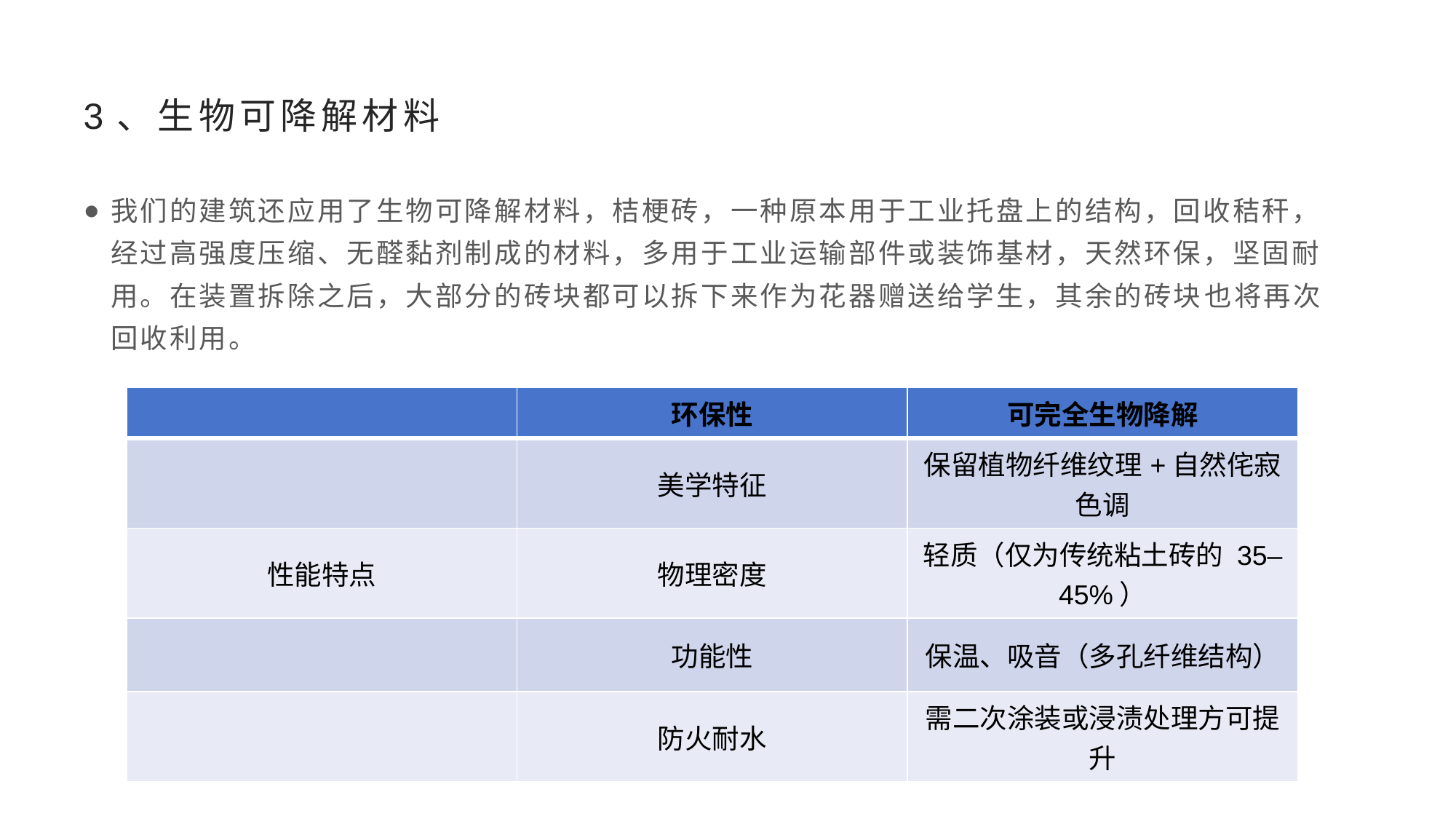

# 3、生物可降解材料
我们的建筑还应用了生物可降解材料，桔梗砖，一种原本用于工业托盘上的结构，回收秸秆，经过高强度压缩、无醛黏剂制成的材料，多用于工业运输部件或装饰基材，天然环保，坚固耐用。在装置拆除之后，大部分的砖块都可以拆下来作为花器赠送给学生，其余的砖块也将再次回收利用。
|  | 环保性 | 可完全生物降解 |
| --- | --- | --- |
|  | 美学特征 | 保留植物纤维纹理+自然侘寂色调 |
| 性能特点 | 物理密度 | 轻质（仅为传统粘土砖的 35–45%） |
|  | 功能性 | 保温、吸音（多孔纤维结构） |
|  | 防火耐水 | 需二次涂装或浸渍处理方可提升 |